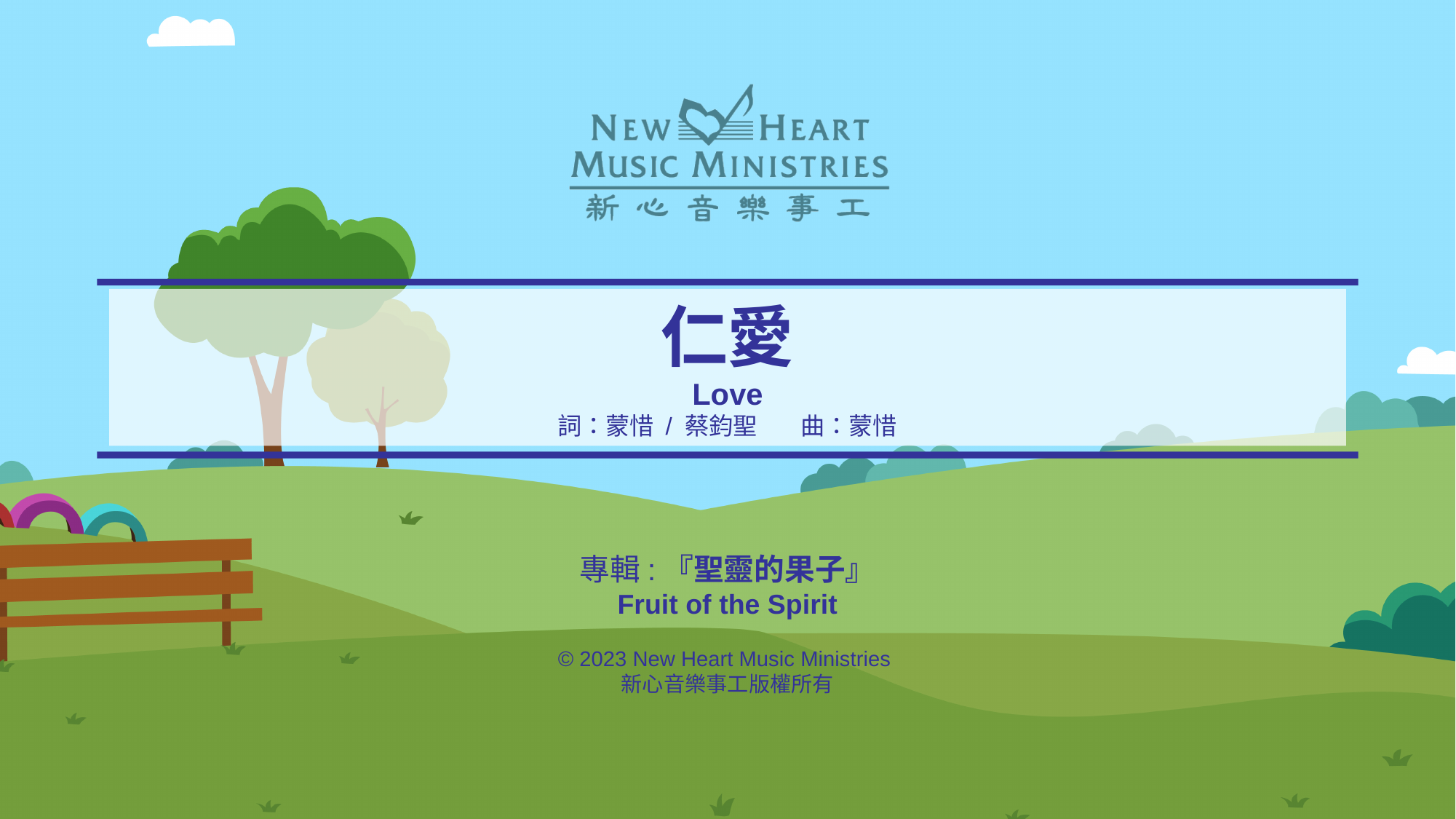

# 仁愛 Love 詞：蒙惜 / 蔡鈞聖        曲：蒙惜
專輯:『聖靈的果子』
Fruit of the Spirit
© 2023 New Heart Music Ministries
新心音樂事工版權所有